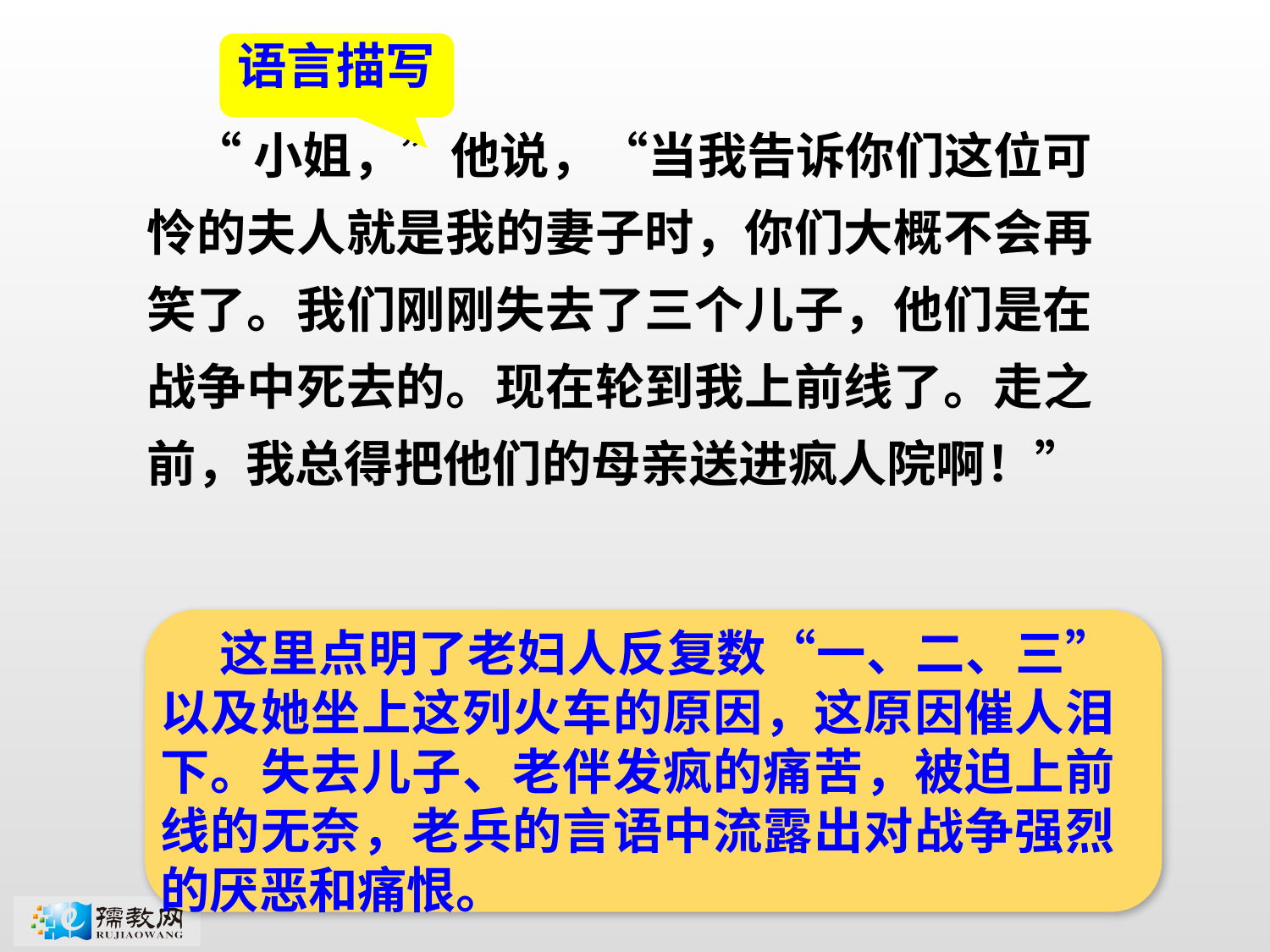

语言描写

    “小姐，”他说，“当我告诉你们这位可怜的夫人就是我的妻子时，你们大概不会再笑了。我们刚刚失去了三个儿子，他们是在战争中死去的。现在轮到我上前线了。走之前，我总得把他们的母亲送进疯人院啊！”

    这里点明了老妇人反复数“一、二、三”以及她坐上这列火车的原因，这原因催人泪下。失去儿子、老伴发疯的痛苦，被迫上前线的无奈，老兵的言语中流露出对战争强烈的厌恶和痛恨。